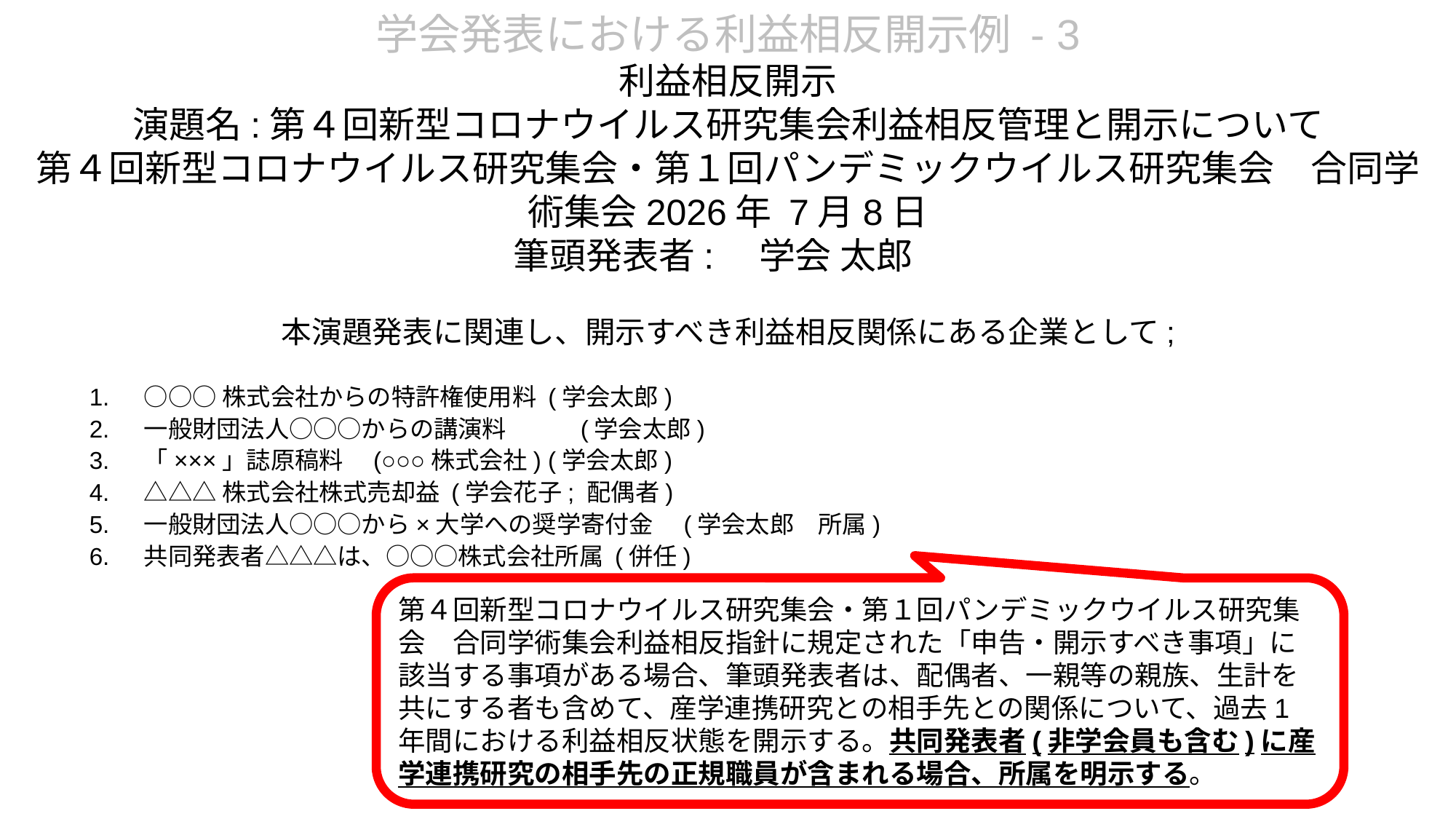

学会発表における利益相反開示例 - 3
利益相反開示
演題名:第４回新型コロナウイルス研究集会利益相反管理と開示について
第４回新型コロナウイルス研究集会・第１回パンデミックウイルス研究集会　合同学術集会2026年 7月8日
筆頭発表者:　学会 太郎

本演題発表に関連し、開示すべき利益相反関係にある企業として;

○○○株式会社からの特許権使用料 (学会太郎)
一般財団法人○○○からの講演料	(学会太郎)
「×××」誌原稿料　(○○○株式会社) (学会太郎)
△△△株式会社株式売却益 (学会花子; 配偶者)
一般財団法人○○○から×大学への奨学寄付金　(学会太郎　所属)
共同発表者△△△は、○○○株式会社所属 (併任)

第４回新型コロナウイルス研究集会・第１回パンデミックウイルス研究集会　合同学術集会利益相反指針に規定された「申告・開示すべき事項」に該当する事項がある場合、筆頭発表者は、配偶者、一親等の親族、生計を共にする者も含めて、産学連携研究との相手先との関係について、過去1年間における利益相反状態を開示する。共同発表者(非学会員も含む)に産学連携研究の相手先の正規職員が含まれる場合、所属を明示する。